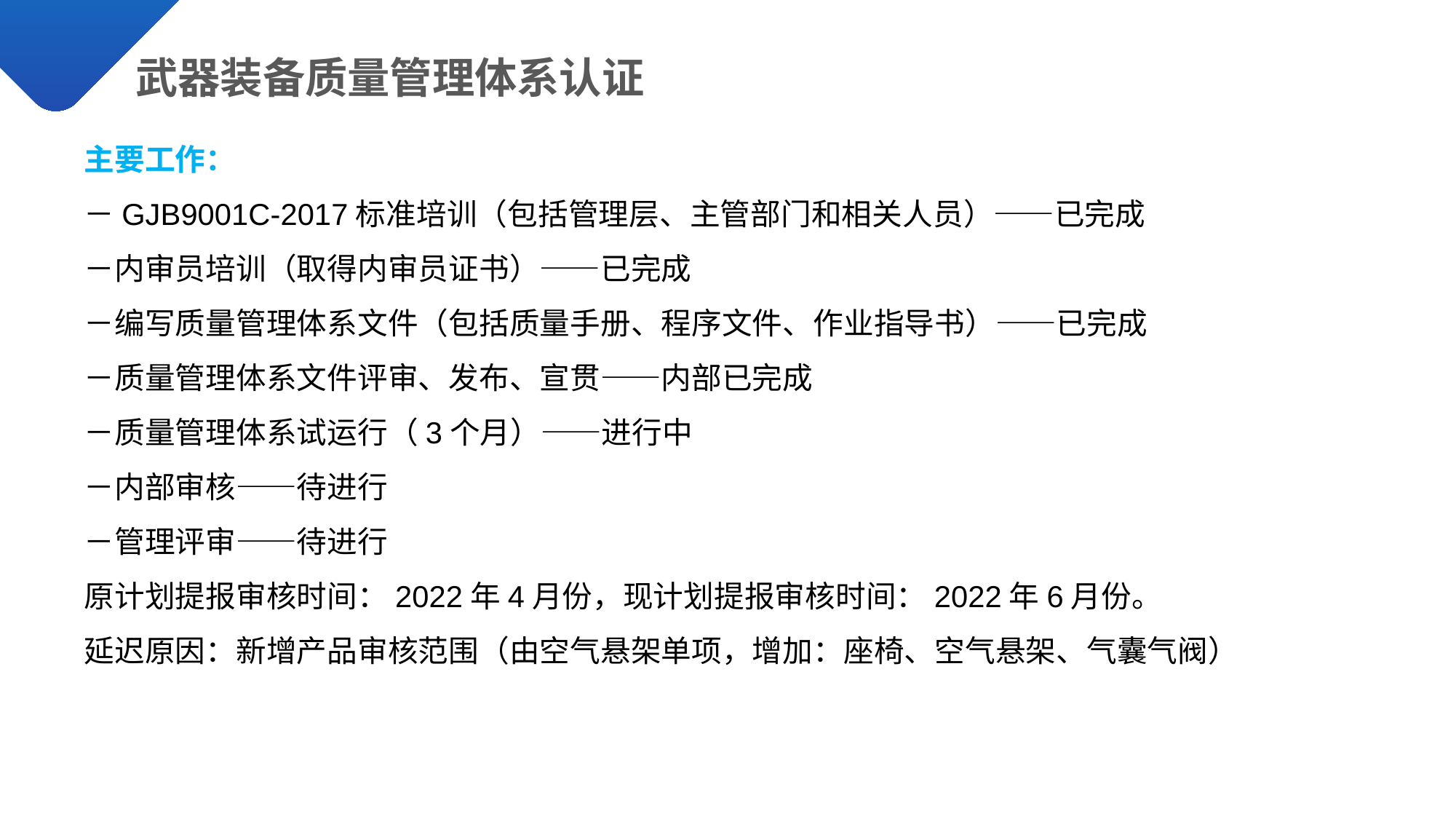

武器装备质量管理体系认证
主要工作：
－GJB9001C-2017标准培训（包括管理层、主管部门和相关人员）——已完成
－内审员培训（取得内审员证书）——已完成
－编写质量管理体系文件（包括质量手册、程序文件、作业指导书）——已完成
－质量管理体系文件评审、发布、宣贯——内部已完成
－质量管理体系试运行（3个月）——进行中
－内部审核——待进行
－管理评审——待进行
原计划提报审核时间：2022年4月份，现计划提报审核时间：2022年6月份。
延迟原因：新增产品审核范围（由空气悬架单项，增加：座椅、空气悬架、气囊气阀）